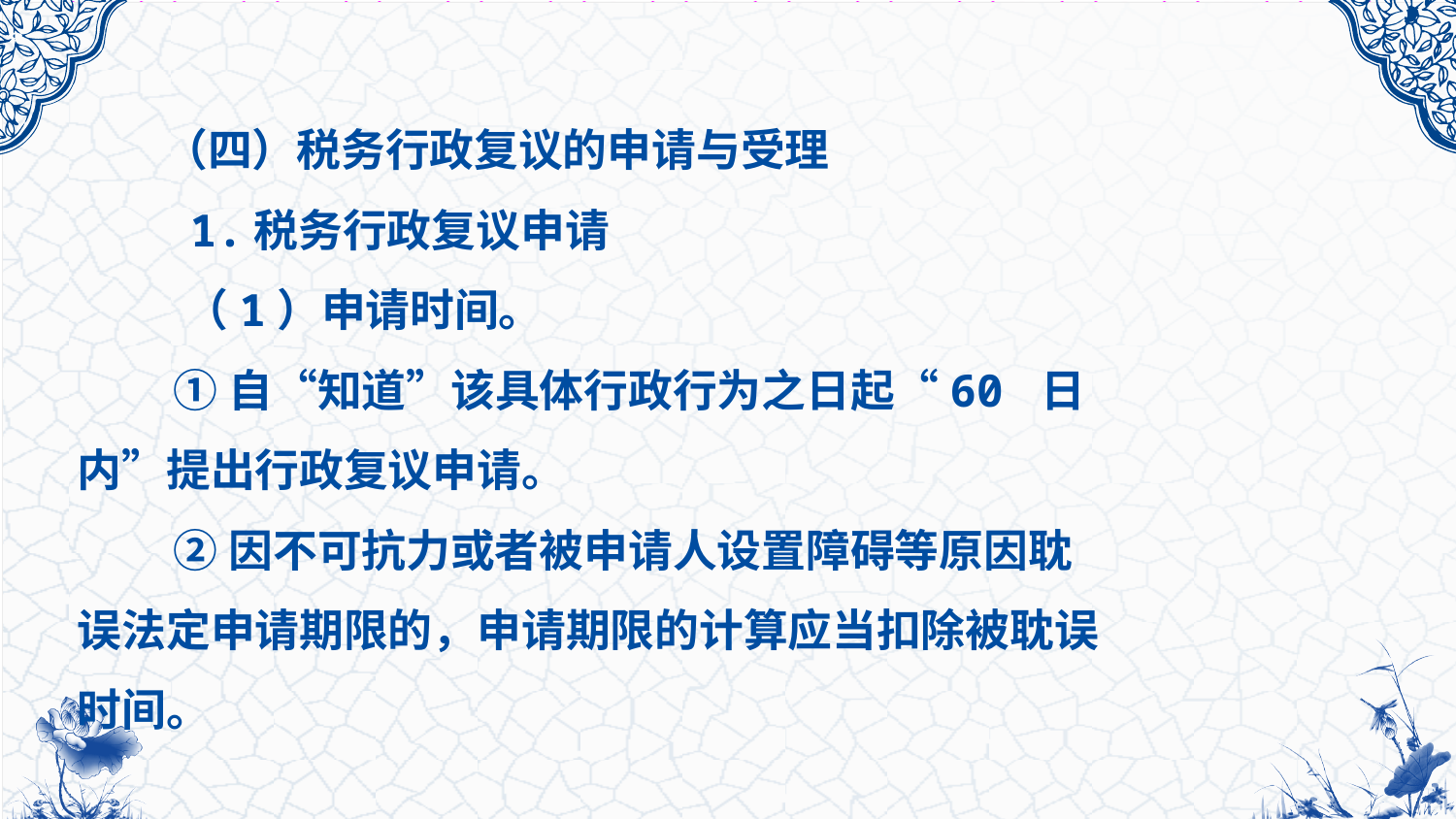

（四）税务行政复议的申请与受理
 1.税务行政复议申请
 （1）申请时间。
 ①自“知道”该具体行政行为之日起“60 日内”提出行政复议申请。
 ②因不可抗力或者被申请人设置障碍等原因耽误法定申请期限的，申请期限的计算应当扣除被耽误时间。